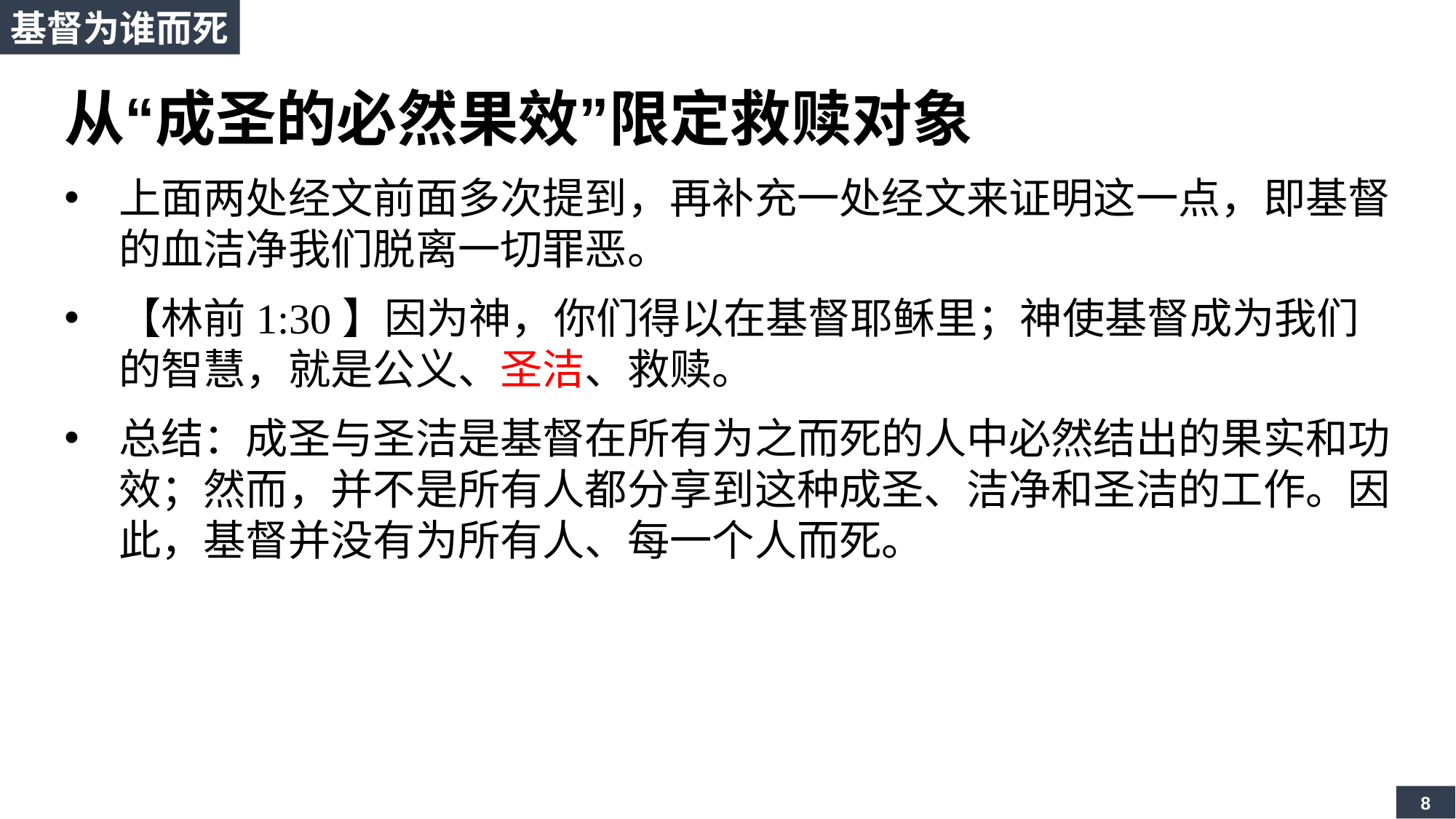

基督为谁而死
从“成圣的必然果效”限定救赎对象
上面两处经文前面多次提到，再补充一处经文来证明这一点，即基督的血洁净我们脱离一切罪恶。
【林前1:30】因为神，你们得以在基督耶稣里；神使基督成为我们的智慧，就是公义、圣洁、救赎。
总结：成圣与圣洁是基督在所有为之而死的人中必然结出的果实和功效；然而，并不是所有人都分享到这种成圣、洁净和圣洁的工作。因此，基督并没有为所有人、每一个人而死。
8